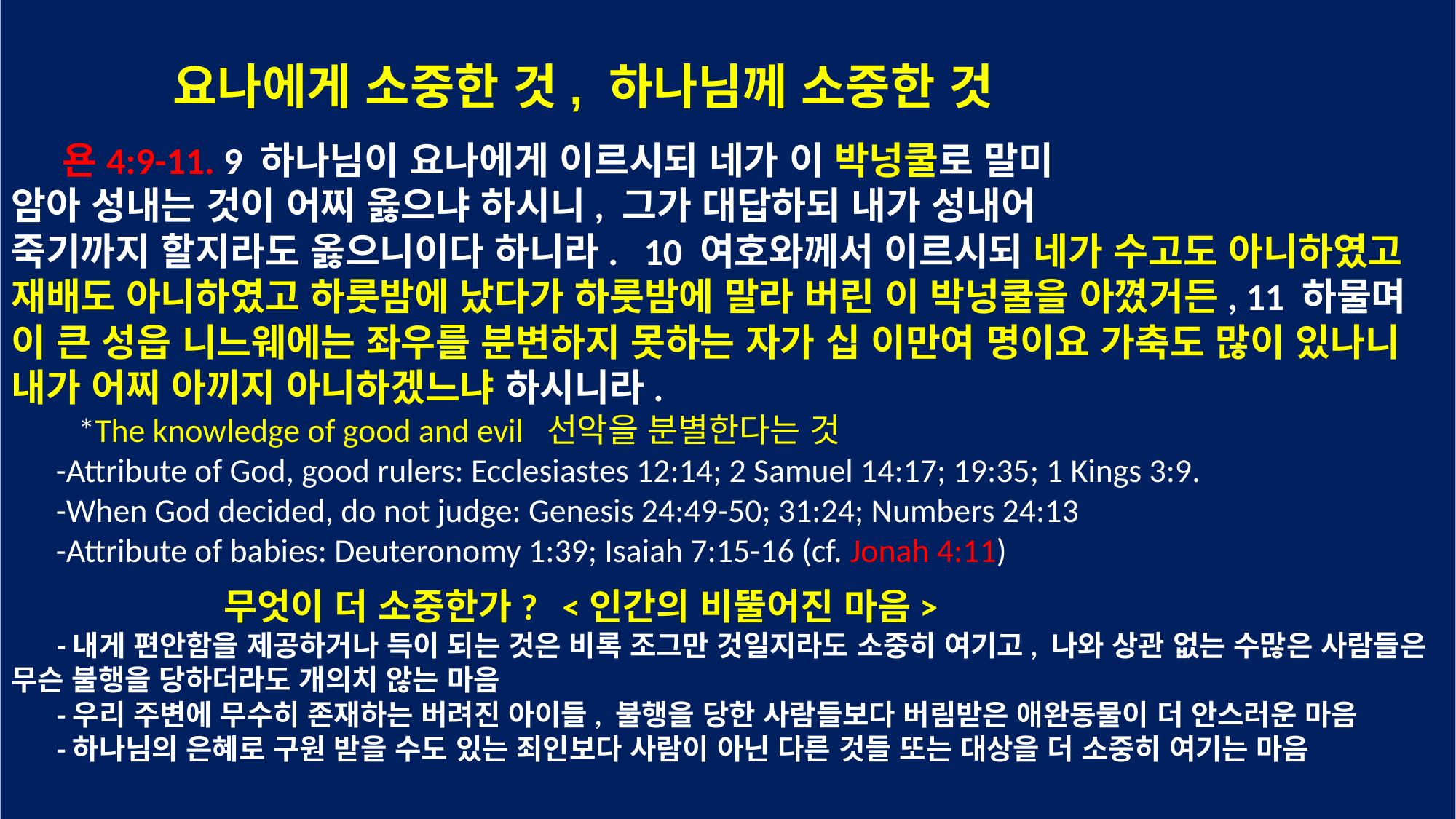

요나에게 소중한 것, 하나님께 소중한 것

    욘4:9-11. 9 하나님이 요나에게 이르시되 네가 이 박넝쿨로 말미
암아 성내는 것이 어찌 옳으냐 하시니, 그가 대답하되 내가 성내어
죽기까지 할지라도 옳으니이다 하니라.   10 여호와께서 이르시되 네가 수고도 아니하였고 재배도 아니하였고 하룻밤에 났다가 하룻밤에 말라 버린 이 박넝쿨을 아꼈거든, 11 하물며 이 큰 성읍 니느웨에는 좌우를 분변하지 못하는 자가 십 이만여 명이요 가축도 많이 있나니 내가 어찌 아끼지 아니하겠느냐 하시니라.
         *The knowledge of good and evil  선악을 분별한다는 것
      -Attribute of God, good rulers: Ecclesiastes 12:14; 2 Samuel 14:17; 19:35; 1 Kings 3:9.
      -When God decided, do not judge: Genesis 24:49-50; 31:24; Numbers 24:13
      -Attribute of babies: Deuteronomy 1:39; Isaiah 7:15-16 (cf. Jonah 4:11)

                    무엇이 더 소중한가?   <인간의 비뚤어진 마음>
       -내게 편안함을 제공하거나 득이 되는 것은 비록 조그만 것일지라도 소중히 여기고, 나와 상관 없는 수많은 사람들은 무슨 불행을 당하더라도 개의치 않는 마음
       -우리 주변에 무수히 존재하는 버려진 아이들, 불행을 당한 사람들보다 버림받은 애완동물이 더 안스러운 마음
       -하나님의 은혜로 구원 받을 수도 있는 죄인보다 사람이 아닌 다른 것들 또는 대상을 더 소중히 여기는 마음